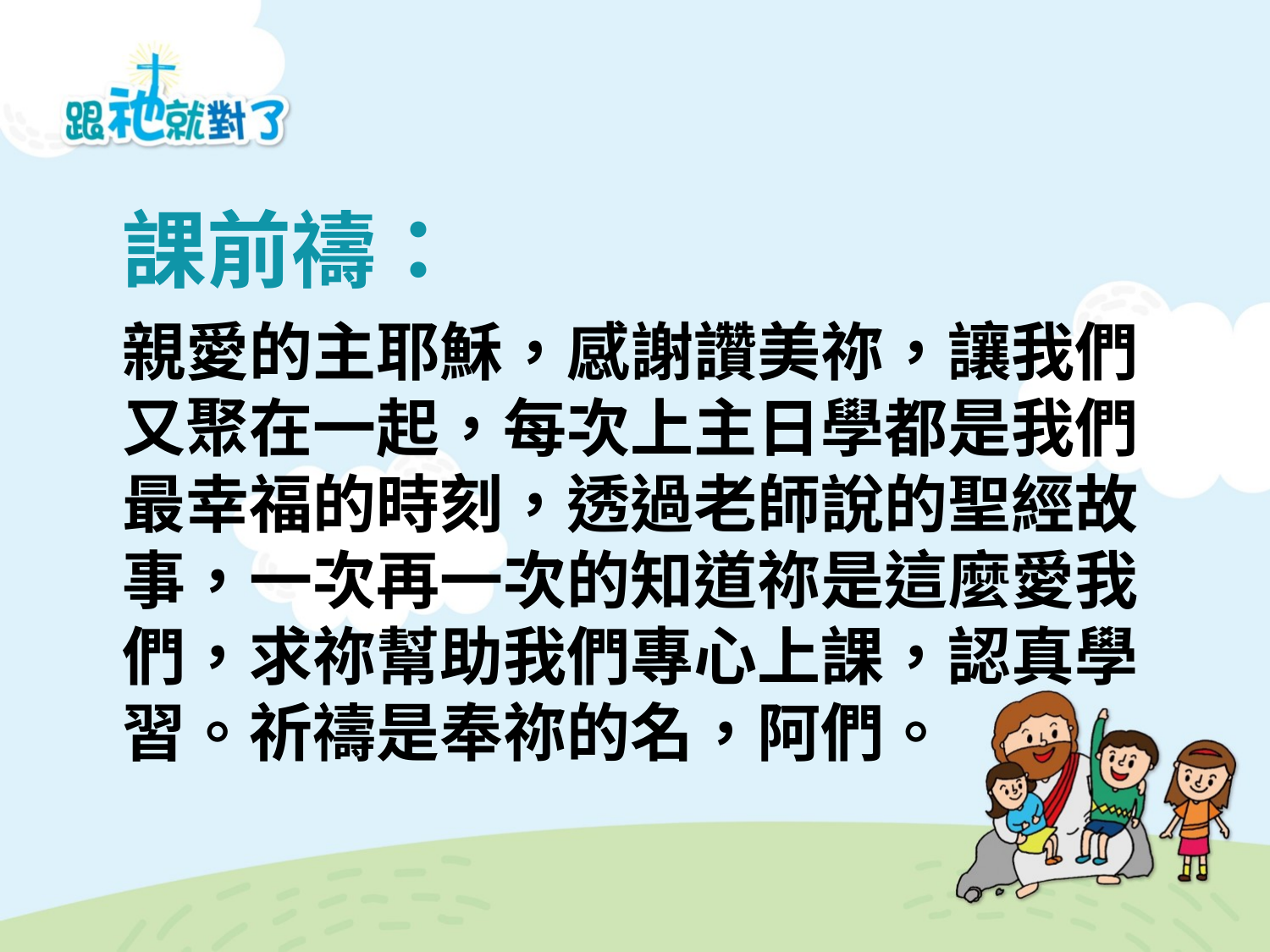

課前禱：
親愛的主耶穌，感謝讚美祢，讓我們又聚在一起，每次上主日學都是我們最幸福的時刻，透過老師說的聖經故事，一次再一次的知道祢是這麼愛我們，求祢幫助我們專心上課，認真學習。祈禱是奉祢的名，阿們。